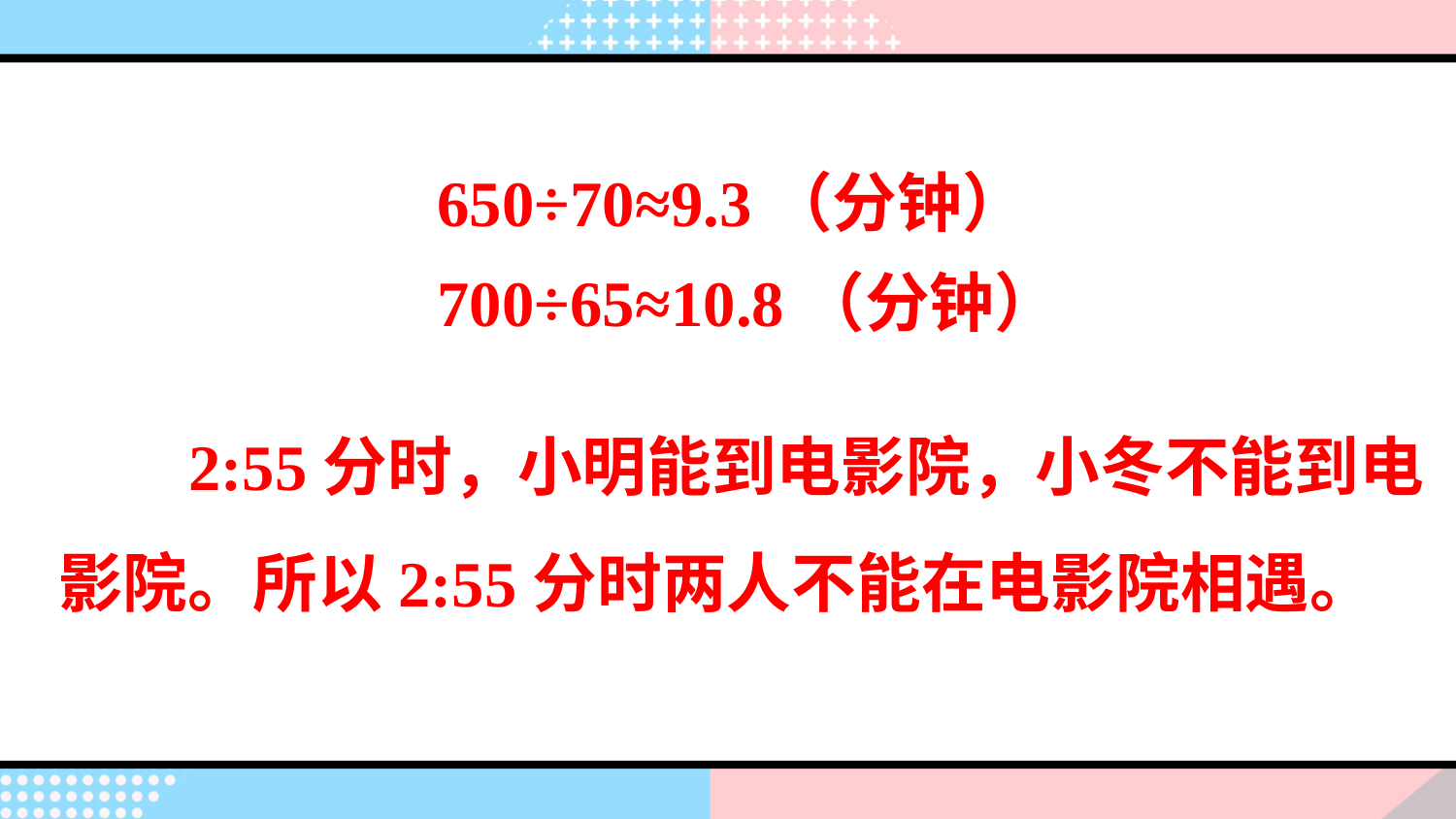

650÷70≈9.3（分钟）
700÷65≈10.8（分钟）
        2:55分时，小明能到电影院，小冬不能到电影院。所以2:55分时两人不能在电影院相遇。